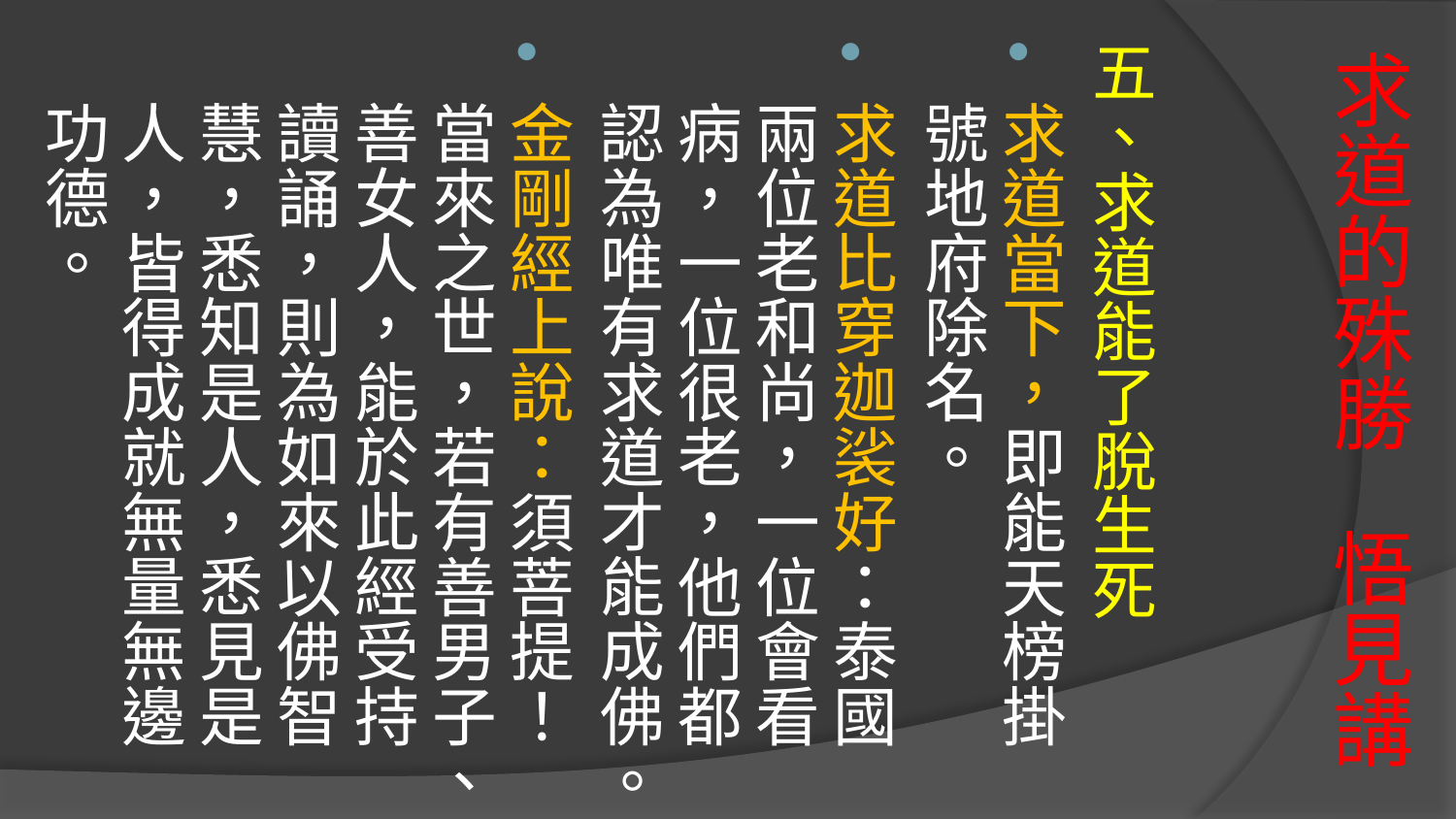

五、求道能了脫生死
求道當下，即能天榜掛號地府除名。
求道比穿迦裟好：泰國兩位老和尚，一位會看病，一位很老，他們都認為唯有求道才能成佛。
金剛經上說：須菩提！當來之世，若有善男子、善女人，能於此經受持讀誦，則為如來以佛智慧，悉知是人，悉見是人，皆得成就無量無邊功德。
# 求道的殊勝    悟見講